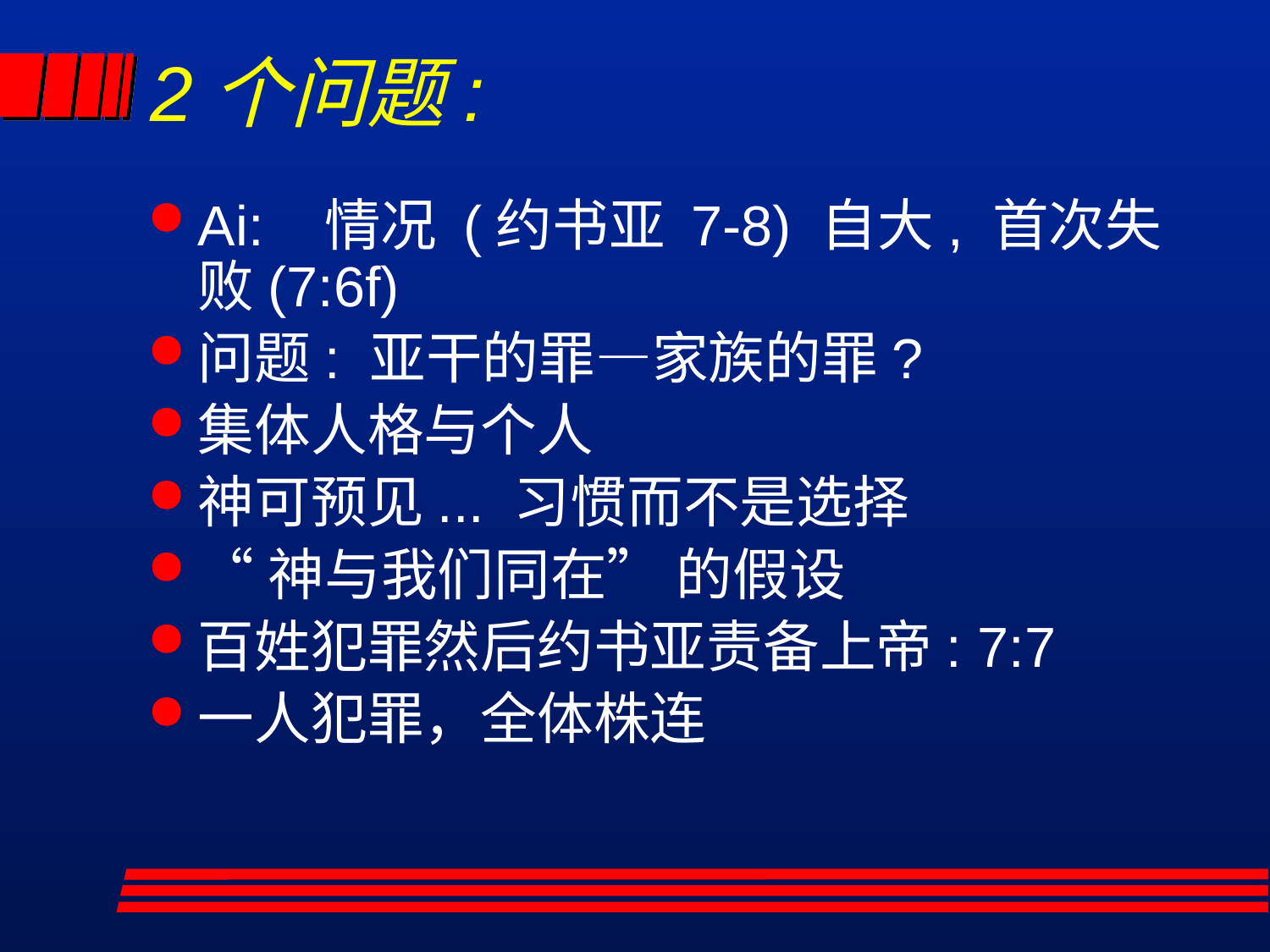

# 2个问题:
Ai:   情况 (约书亚 7-8) 自大, 首次失败(7:6f)
问题: 亚干的罪—家族的罪?
集体人格与个人
神可预见... 习惯而不是选择
“神与我们同在” 的假设
百姓犯罪然后约书亚责备上帝: 7:7
一人犯罪，全体株连